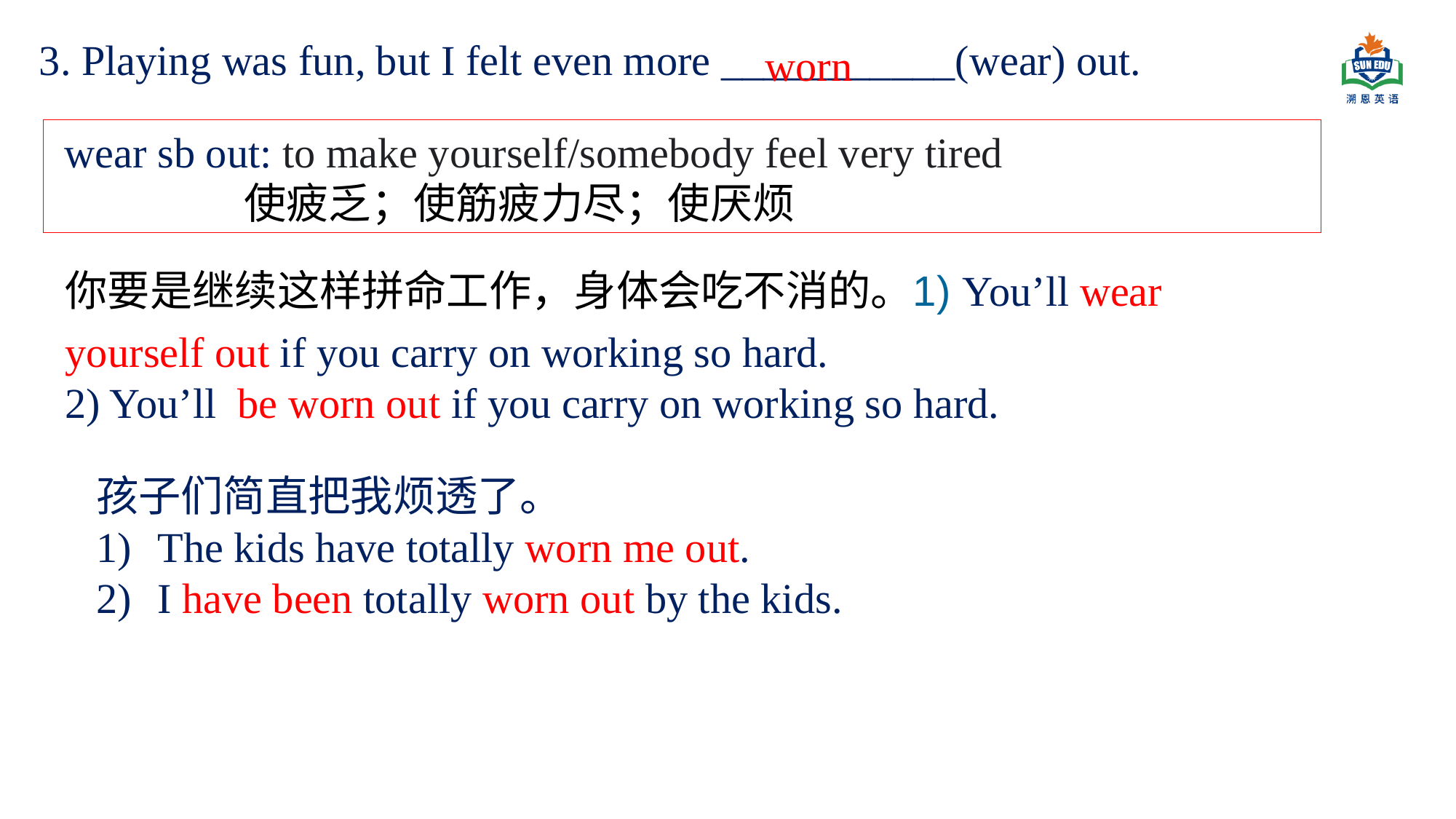

3. Playing was fun, but I felt even more ___________(wear) out.
worn
 wear sb out: to make yourself/somebody feel very tired
                   使疲乏；使筋疲力尽；使厌烦
你要是继续这样拼命工作，身体会吃不消的。
1) You’ll wear yourself out if you carry on working so hard.
2) You’ll  be worn out if you carry on working so hard.
孩子们简直把我烦透了。
The kids have totally worn me out.
I have been totally worn out by the kids.